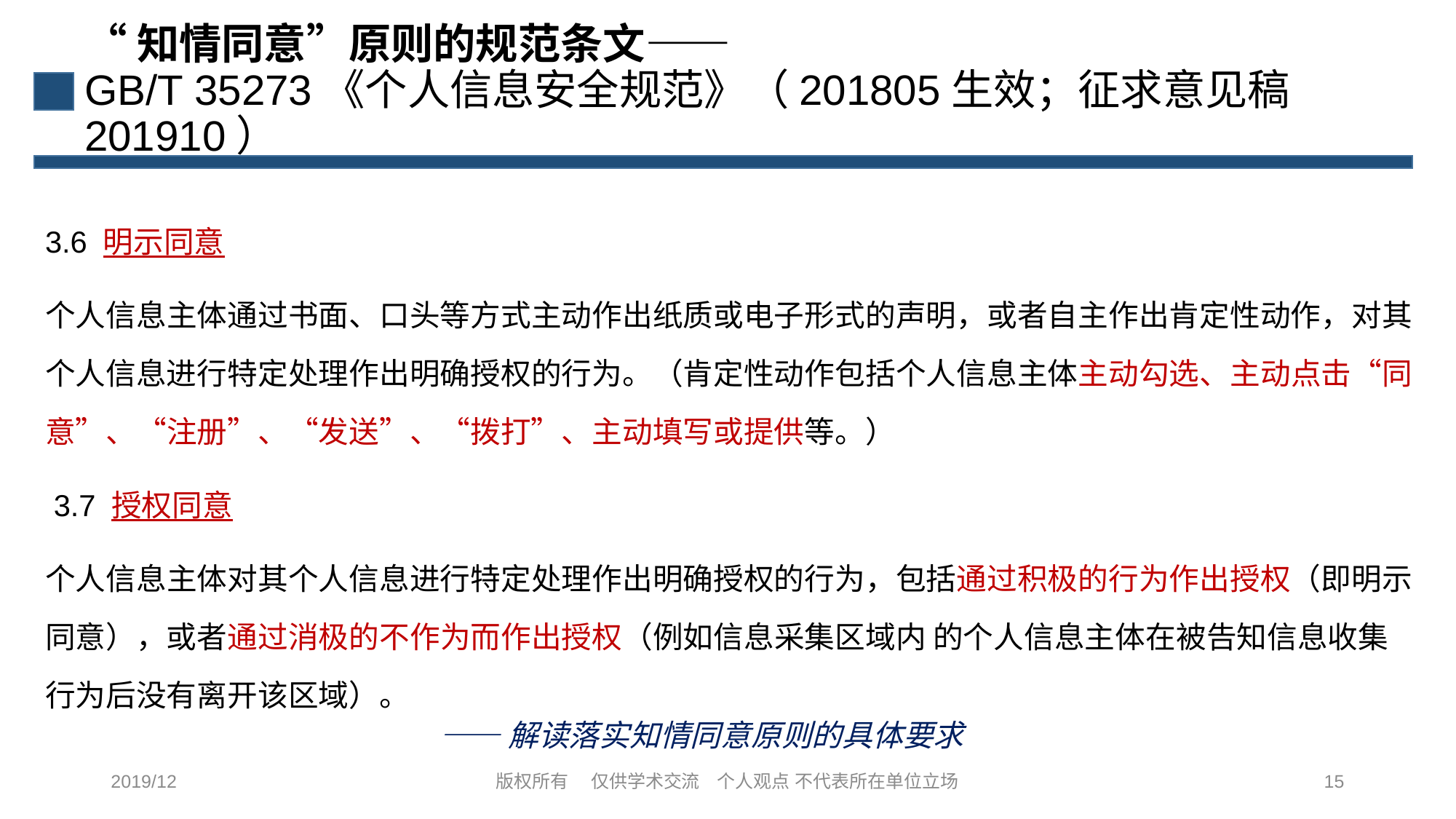

# “知情同意”原则的规范条文—— GB/T 35273《个人信息安全规范》（201805生效；征求意见稿 201910）

3.6 明示同意
个人信息主体通过书面、口头等方式主动作出纸质或电子形式的声明，或者自主作出肯定性动作，对其个人信息进行特定处理作出明确授权的行为。（肯定性动作包括个人信息主体主动勾选、主动点击“同意”、“注册”、“发送”、“拨打”、主动填写或提供等。）
 3.7 授权同意
个人信息主体对其个人信息进行特定处理作出明确授权的行为，包括通过积极的行为作出授权（即明示同意），或者通过消极的不作为而作出授权（例如信息采集区域内 的个人信息主体在被告知信息收集行为后没有离开该区域）。
——解读落实知情同意原则的具体要求
2019/12
版权所有    仅供学术交流   个人观点 不代表所在单位立场
15